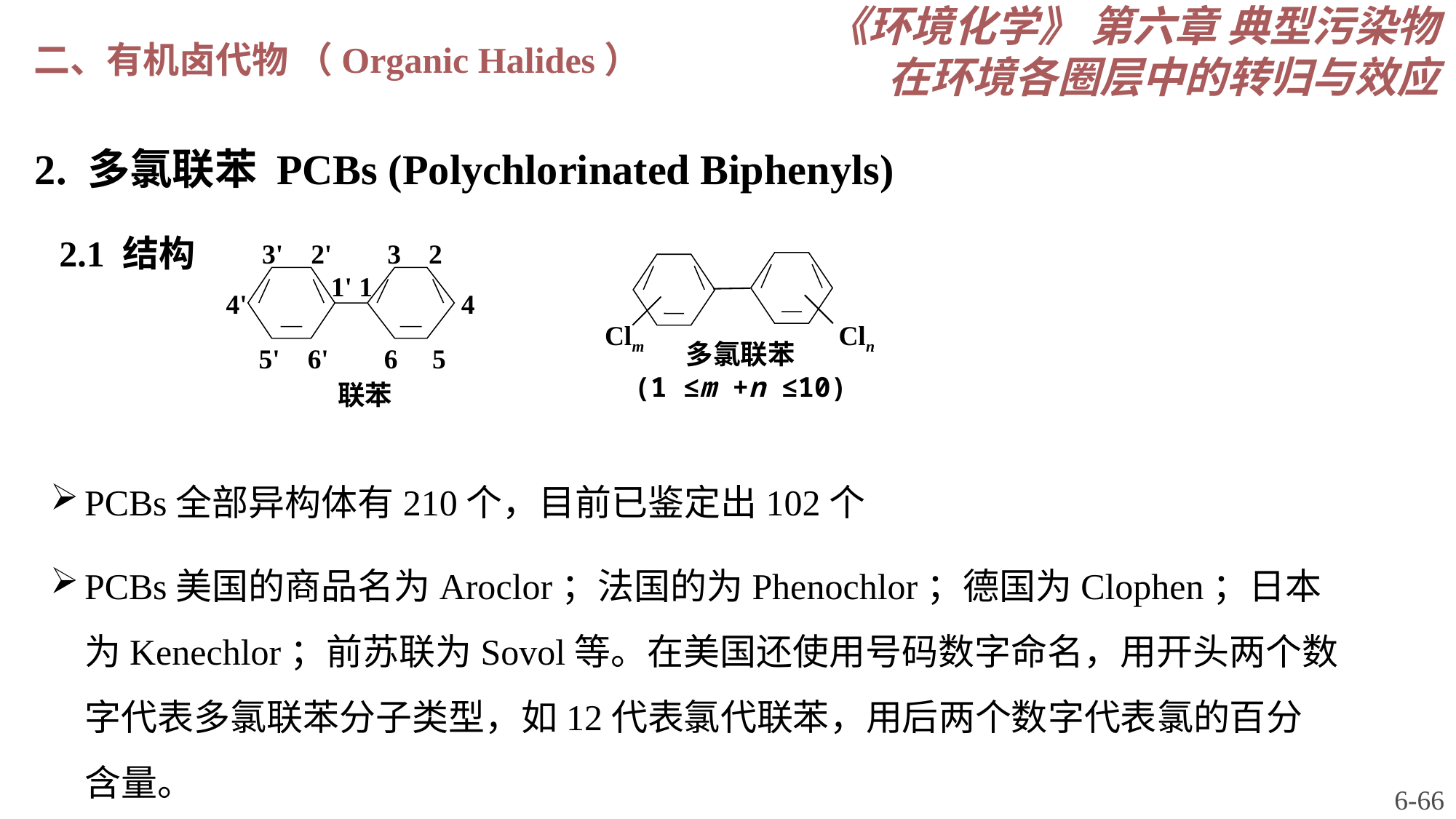

《环境化学》 第六章 典型污染物在环境各圈层中的转归与效应
二、有机卤代物 （Organic Halides）
2. 多氯联苯 PCBs (Polychlorinated Biphenyls)

2.1 结构
3'    2'        3    2
1' 1

4'                               4
5'    6'        6     5

Clm
Cln
多氯联苯
(1 ≤m +n ≤10)
联苯
PCBs全部异构体有210个，目前已鉴定出102个
PCBs美国的商品名为Aroclor；法国的为Phenochlor；德国为Clophen；日本为Kenechlor；前苏联为Sovol等。在美国还使用号码数字命名，用开头两个数字代表多氯联苯分子类型，如12代表氯代联苯，用后两个数字代表氯的百分含量。
6-66